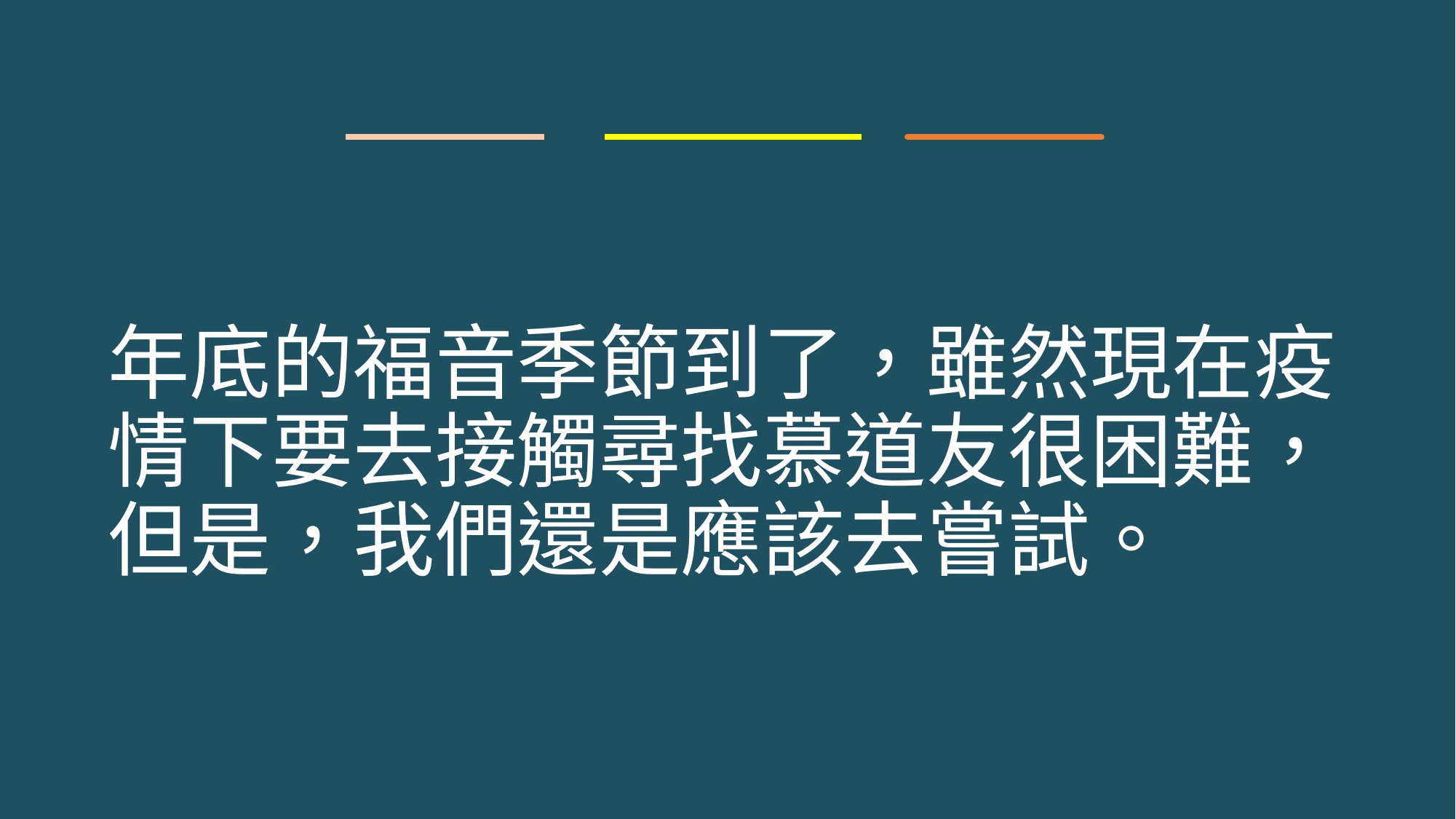

年底的福音季節到了，雖然現在疫情下要去接觸尋找慕道友很困難，但是，我們還是應該去嘗試。